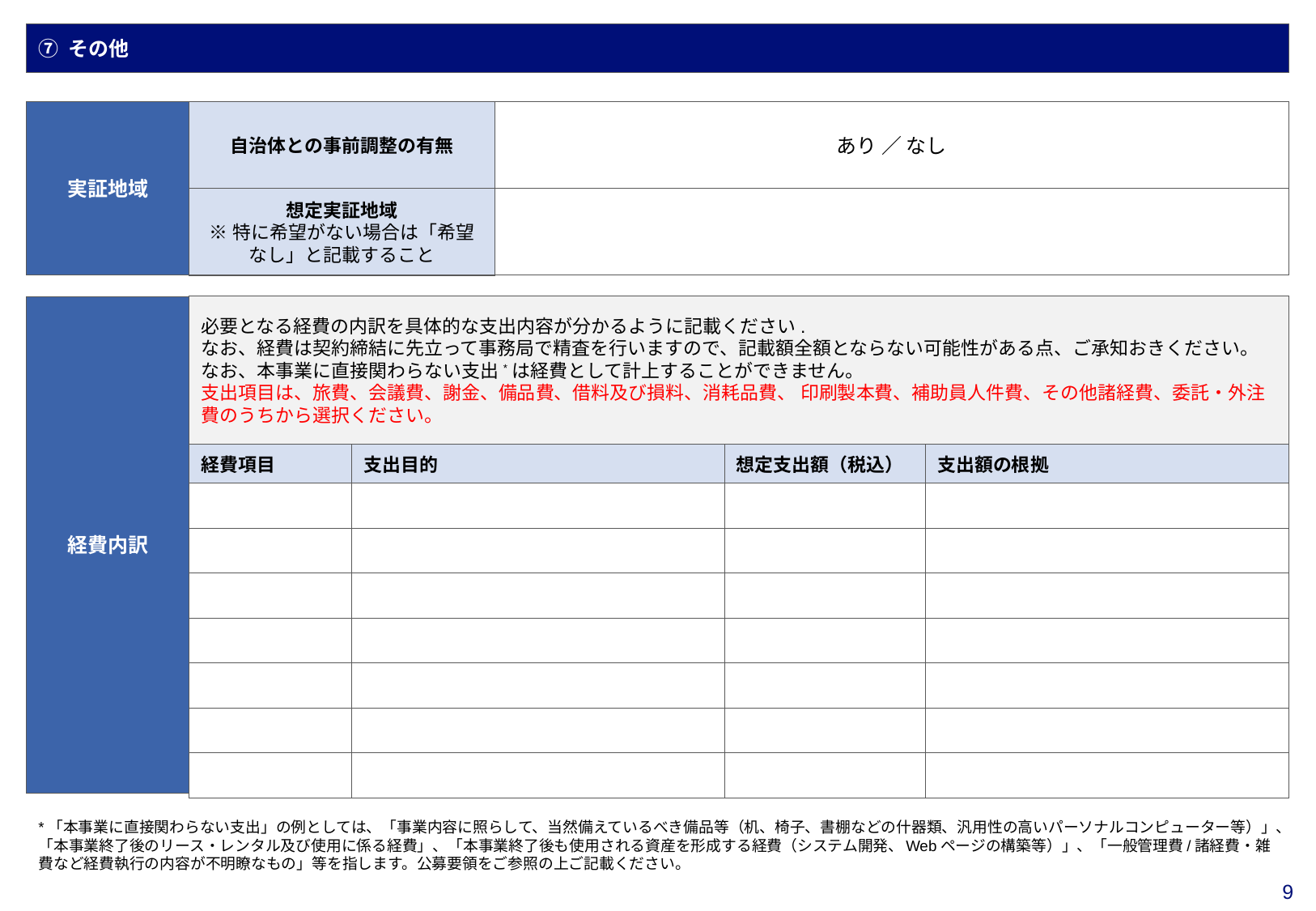

⑦ その他
自治体との事前調整の有無
あり ／ なし
実証地域
想定実証地域
※特に希望がない場合は「希望なし」と記載すること

必要となる経費の内訳を具体的な支出内容が分かるように記載ください.
なお、経費は契約締結に先立って事務局で精査を行いますので、記載額全額とならない可能性がある点、ご承知おきください。なお、本事業に直接関わらない支出*は経費として計上することができません。
支出項目は、旅費、会議費、謝金、備品費、借料及び損料、消耗品費、 印刷製本費、補助員人件費、その他諸経費、委託・外注費のうちから選択ください。
経費内訳
| 経費項目 | 支出目的 | 想定支出額（税込） | 支出額の根拠 |
| --- | --- | --- | --- |
|  |  |  |  |
|  |  |  |  |
|  |  |  |  |
|  |  |  |  |
|  |  |  |  |
|  |  |  |  |
|  |  |  |  |
*「本事業に直接関わらない支出」の例としては、「事業内容に照らして、当然備えているべき備品等（机、椅子、書棚などの什器類、汎用性の高いパーソナルコンピューター等）」、「本事業終了後のリース・レンタル及び使用に係る経費」、「本事業終了後も使用される資産を形成する経費（システム開発、Webページの構築等）」、「一般管理費/諸経費・雑費など経費執行の内容が不明瞭なもの」等を指します。公募要領をご参照の上ご記載ください。